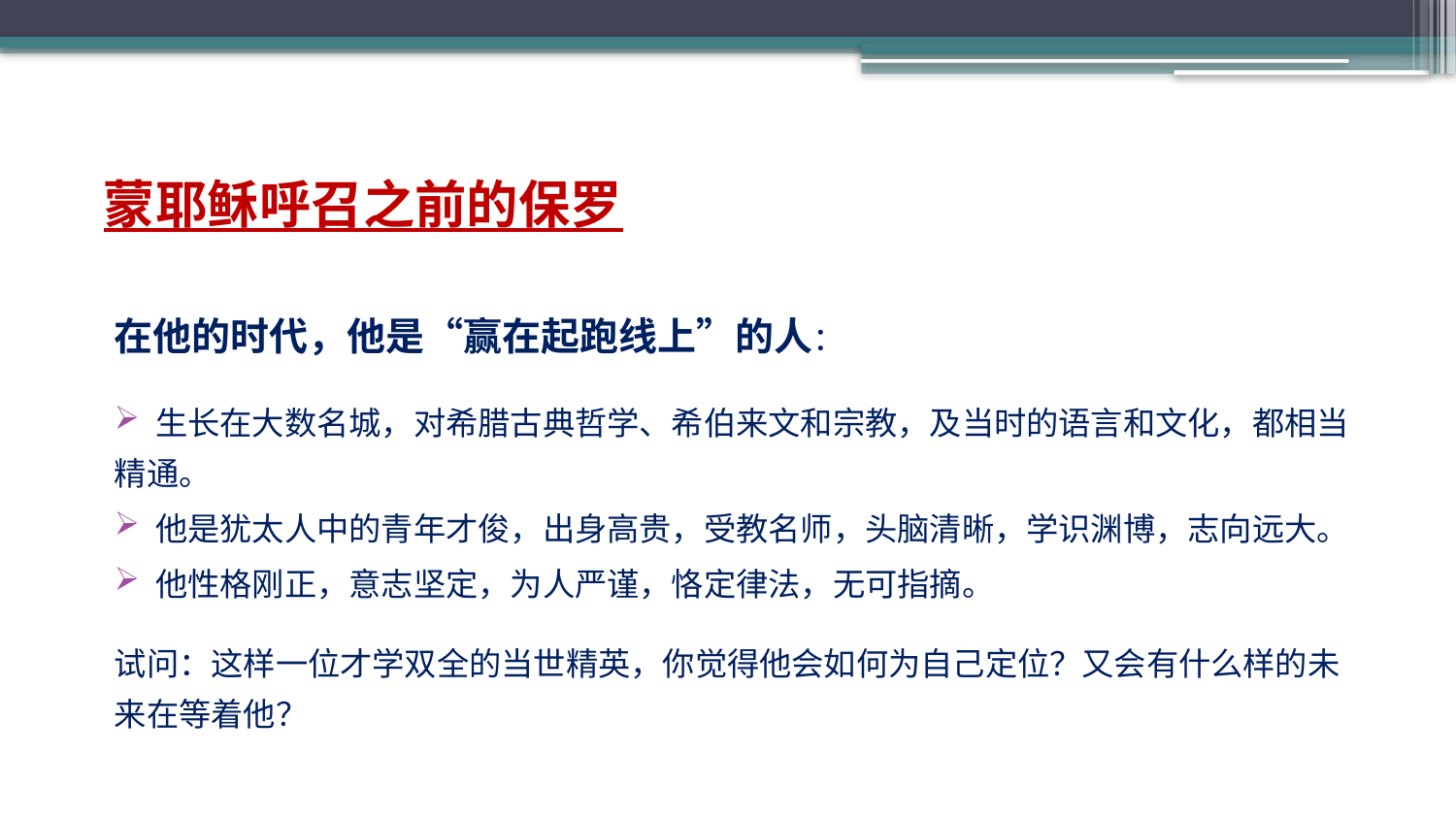

蒙耶稣呼召之前的保罗

在他的时代，他是“赢在起跑线上”的人：

  生长在大数名城，对希腊古典哲学、希伯来文和宗教，及当时的语言和文化，都相当精通。
  他是犹太人中的青年才俊，出身高贵，受教名师，头脑清晰，学识渊博，志向远大。
  他性格刚正，意志坚定，为人严谨，恪定律法，无可指摘。

试问：这样一位才学双全的当世精英，你觉得他会如何为自己定位？又会有什么样的未来在等着他？